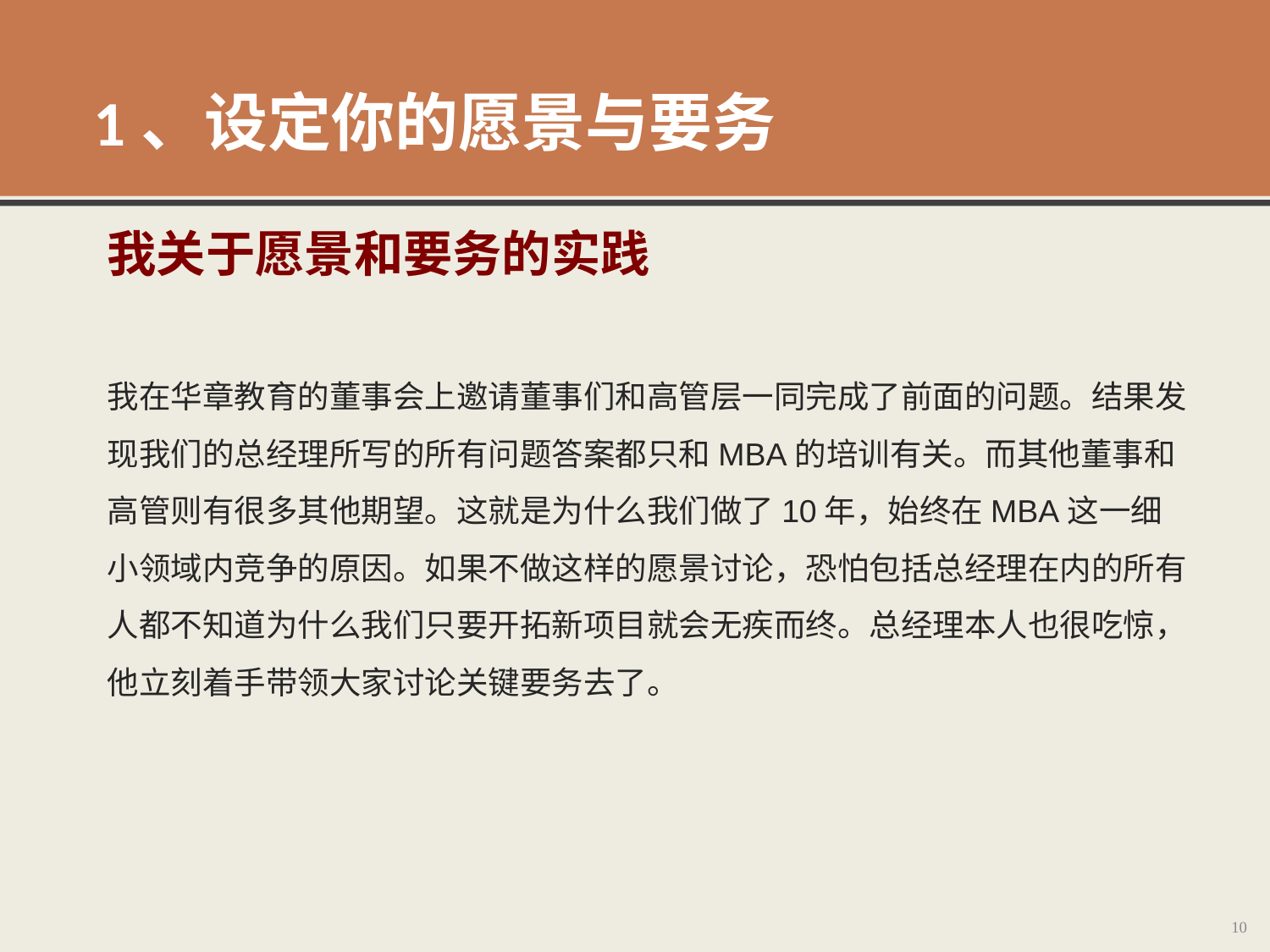

1、设定你的愿景与要务

我关于愿景和要务的实践
我在华章教育的董事会上邀请董事们和高管层一同完成了前面的问题。结果发现我们的总经理所写的所有问题答案都只和MBA的培训有关。而其他董事和高管则有很多其他期望。这就是为什么我们做了10年，始终在MBA这一细小领域内竞争的原因。如果不做这样的愿景讨论，恐怕包括总经理在内的所有人都不知道为什么我们只要开拓新项目就会无疾而终。总经理本人也很吃惊，他立刻着手带领大家讨论关键要务去了。

10